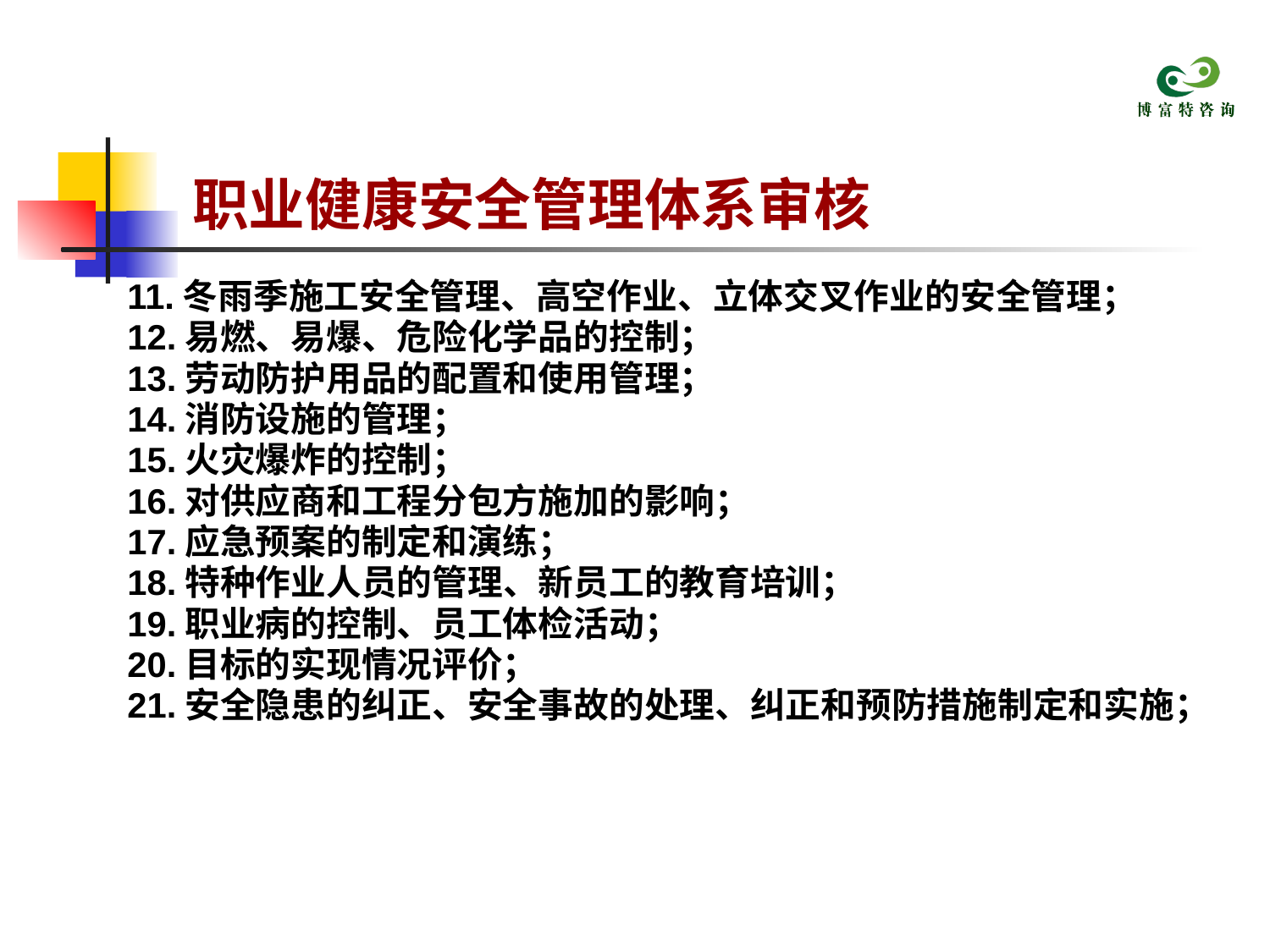

# 职业健康安全管理体系审核
11.冬雨季施工安全管理、高空作业、立体交叉作业的安全管理；
12.易燃、易爆、危险化学品的控制；
13.劳动防护用品的配置和使用管理；
14.消防设施的管理；
15.火灾爆炸的控制；
16.对供应商和工程分包方施加的影响；
17.应急预案的制定和演练；
18.特种作业人员的管理、新员工的教育培训；
19.职业病的控制、员工体检活动；
20.目标的实现情况评价；
21.安全隐患的纠正、安全事故的处理、纠正和预防措施制定和实施；
151